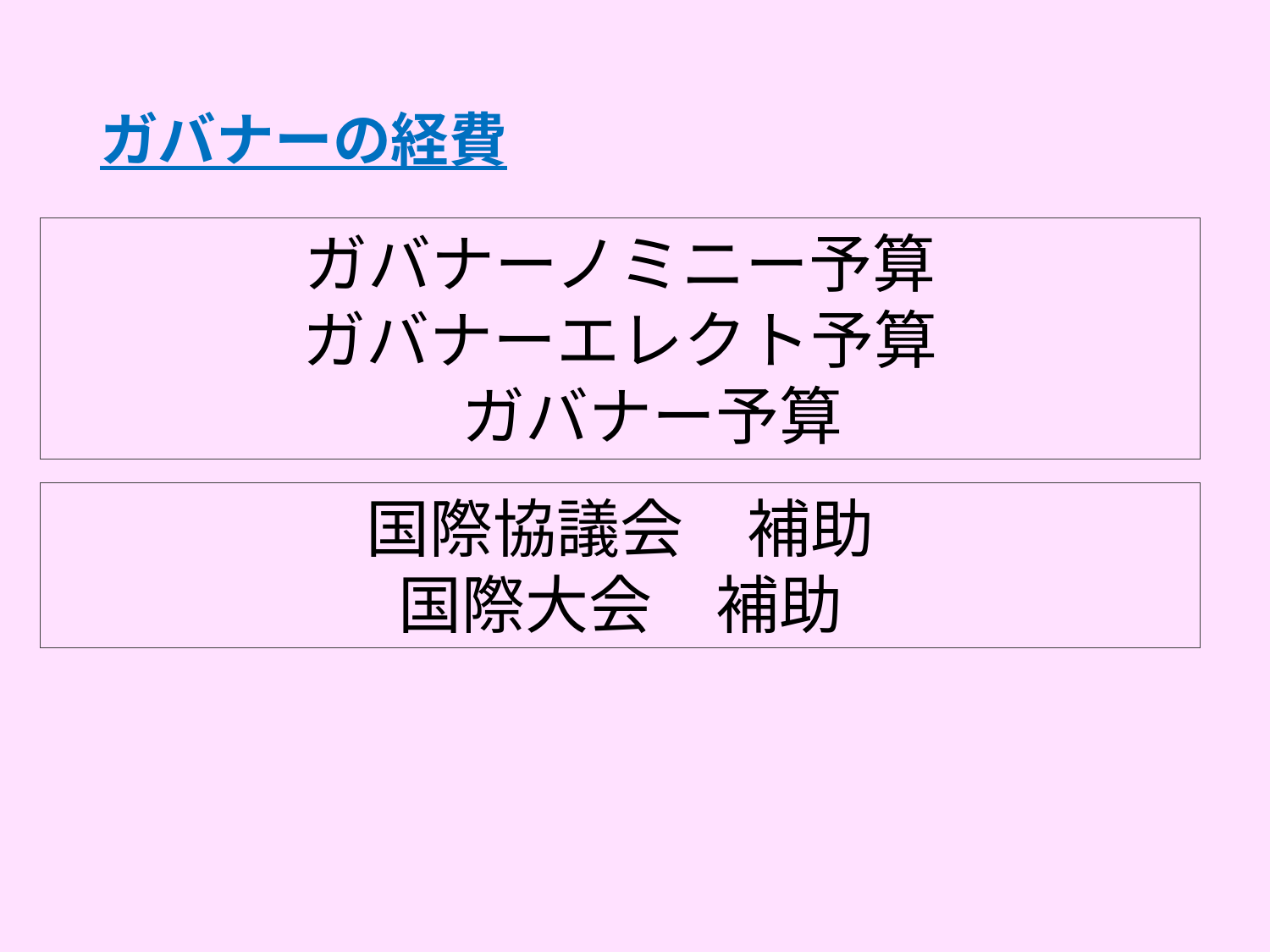

# ガバナーの経費

ガバナーノミニー予算
ガバナーエレクト予算
　ガバナー予算
国際協議会　補助
国際大会　補助